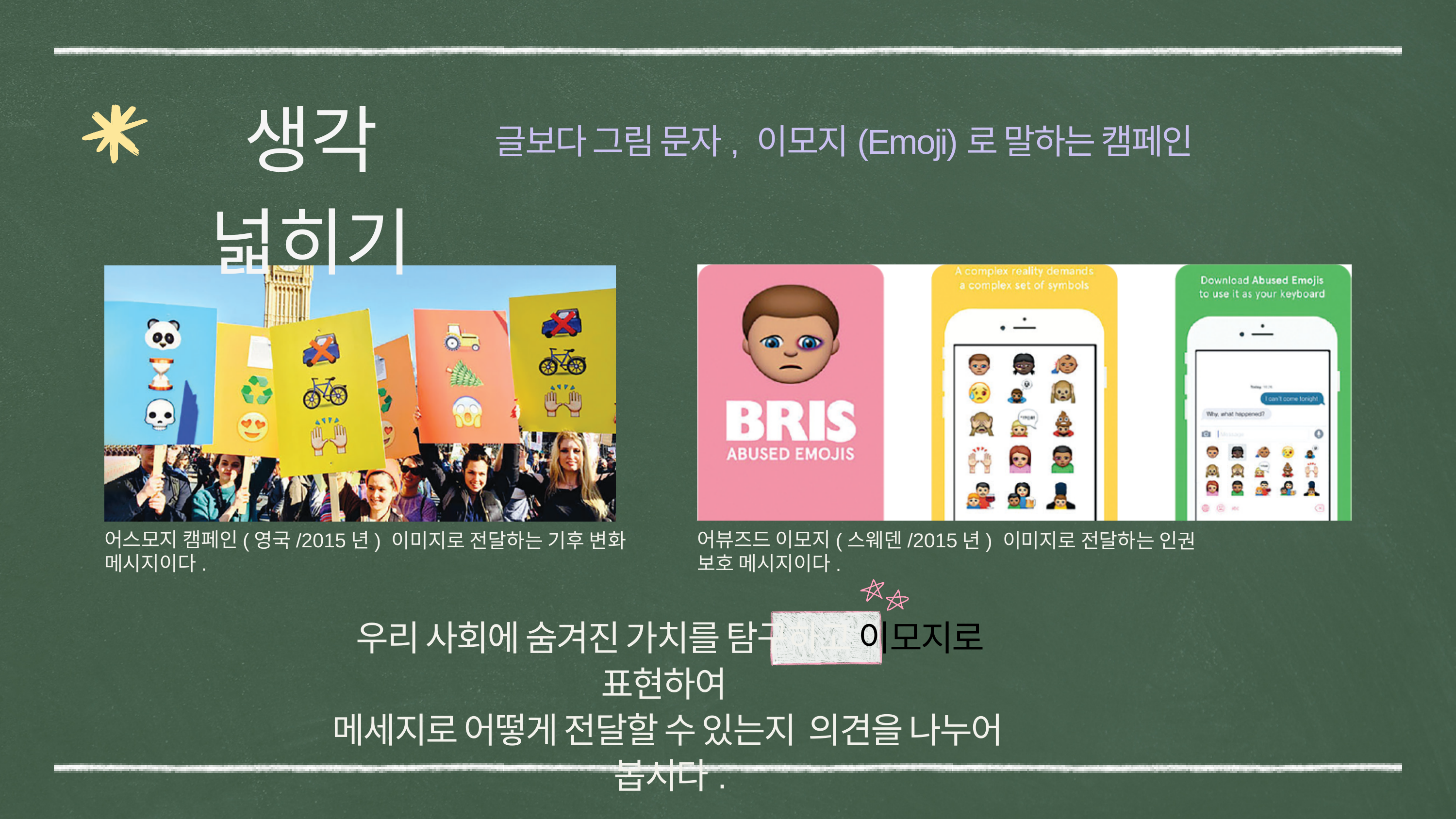

생각 넓히기

글보다 그림 문자, 이모지(Emoji)로 말하는 캠페인

어스모지 캠페인(영국/2015년) 이미지로 전달하는 기후 변화 메시지이다.
어뷰즈드 이모지(스웨덴/2015년) 이미지로 전달하는 인권 보호 메시지이다.

우리 사회에 숨겨진 가치를 탐구하고 이모지로 표현하여
메세지로 어떻게 전달할 수 있는지  의견을 나누어  봅시다.